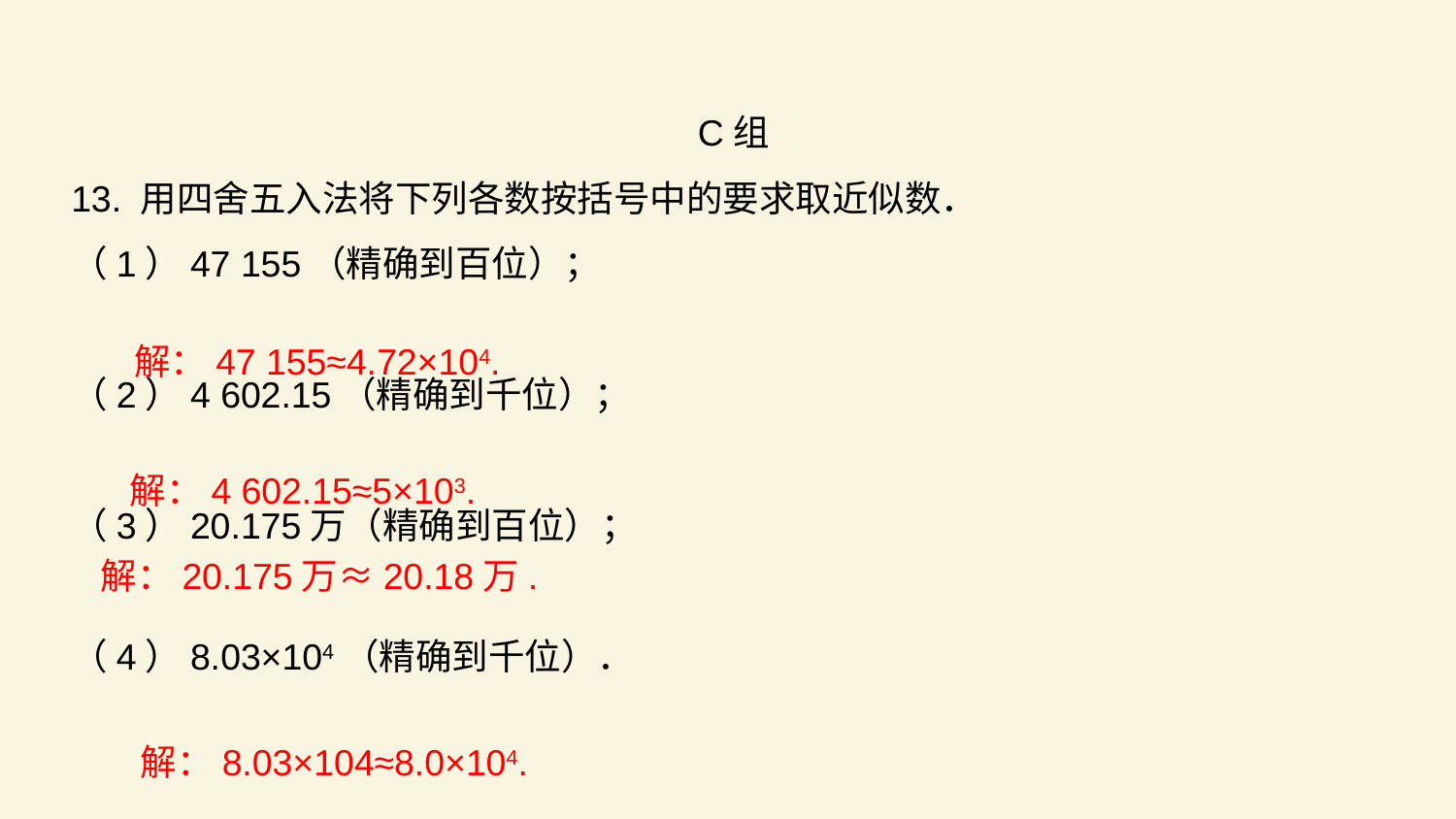

C组
13. 用四舍五入法将下列各数按括号中的要求取近似数．
（1）47 155（精确到百位）；

（2）4 602.15（精确到千位）；

（3）20.175万（精确到百位）；

（4）8.03×104（精确到千位）．
解：47 155≈4.72×104.
解：4 602.15≈5×103.
解：20.175万≈20.18万.
解：8.03×104≈8.0×104.